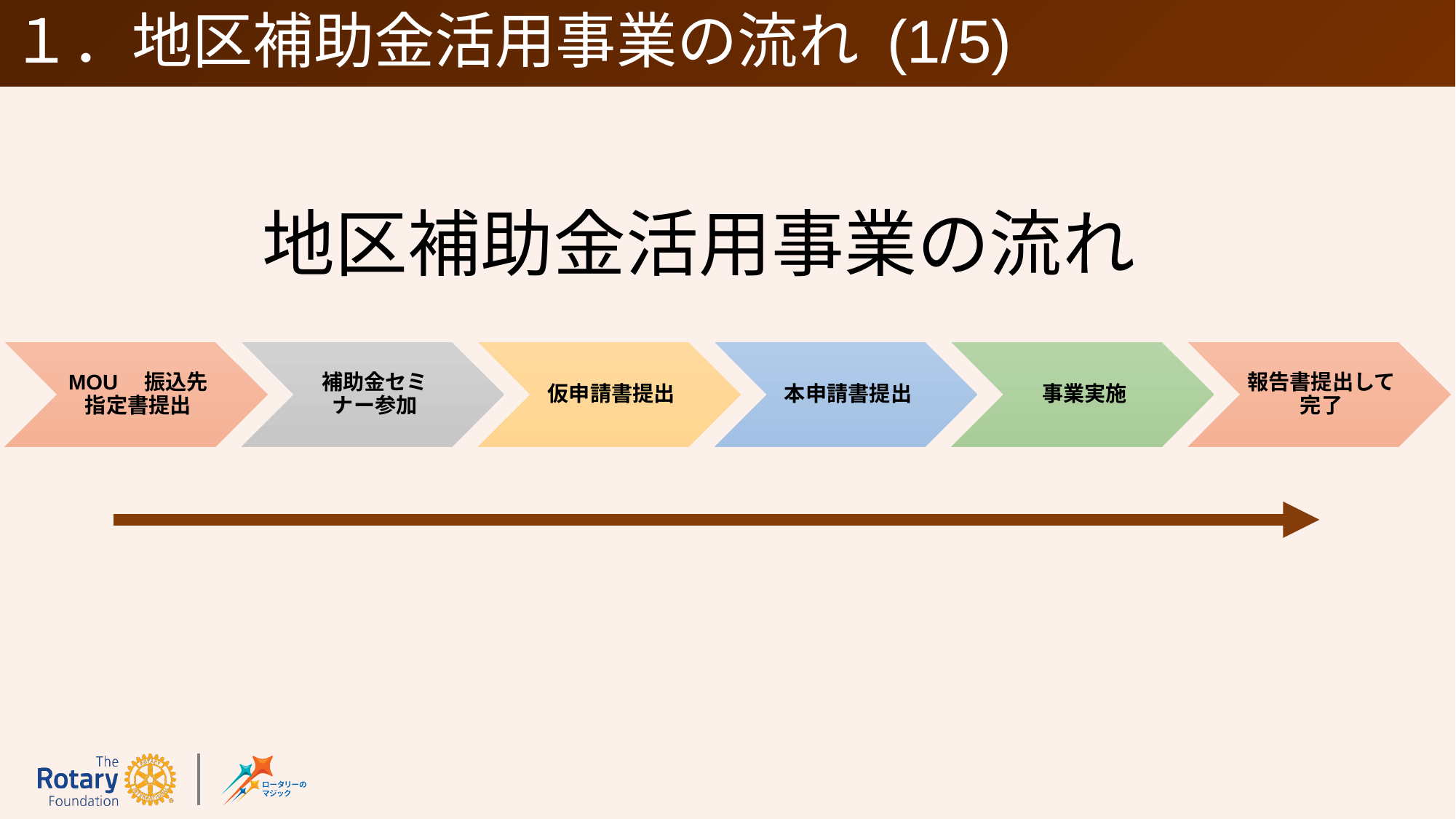

# １．地区補助金活用事業の流れ (1/5)
地区補助金活用事業の流れ
MOU　振込先指定書提出
補助金セミナー参加
仮申請書提出
本申請書提出
事業実施
報告書提出して完了